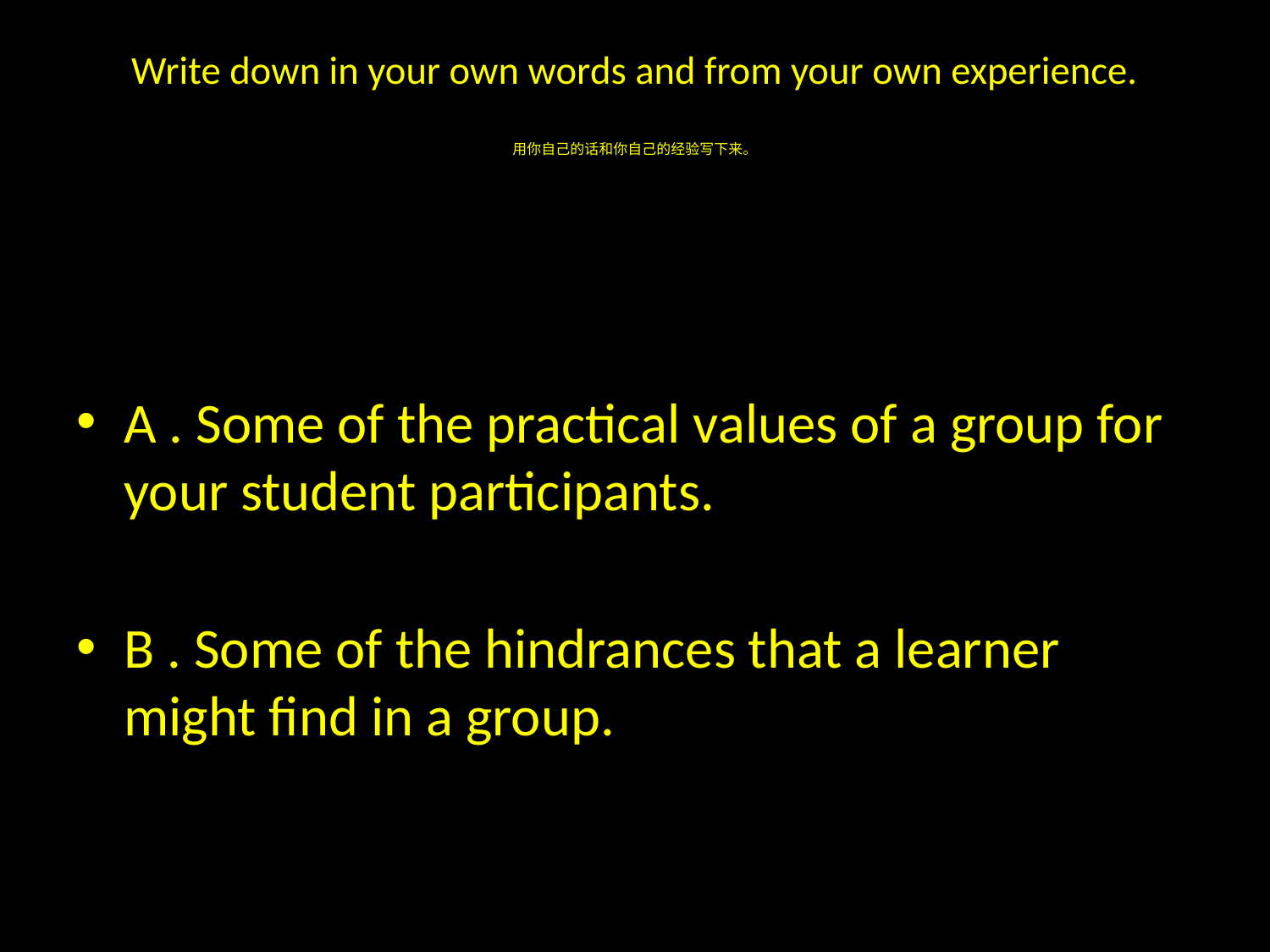

# Write down in your own words and from your own experience. 用你自己的话和你自己的经验写下来。

A . Some of the practical values of a group for your student participants.

B . Some of the hindrances that a learner might find in a group.